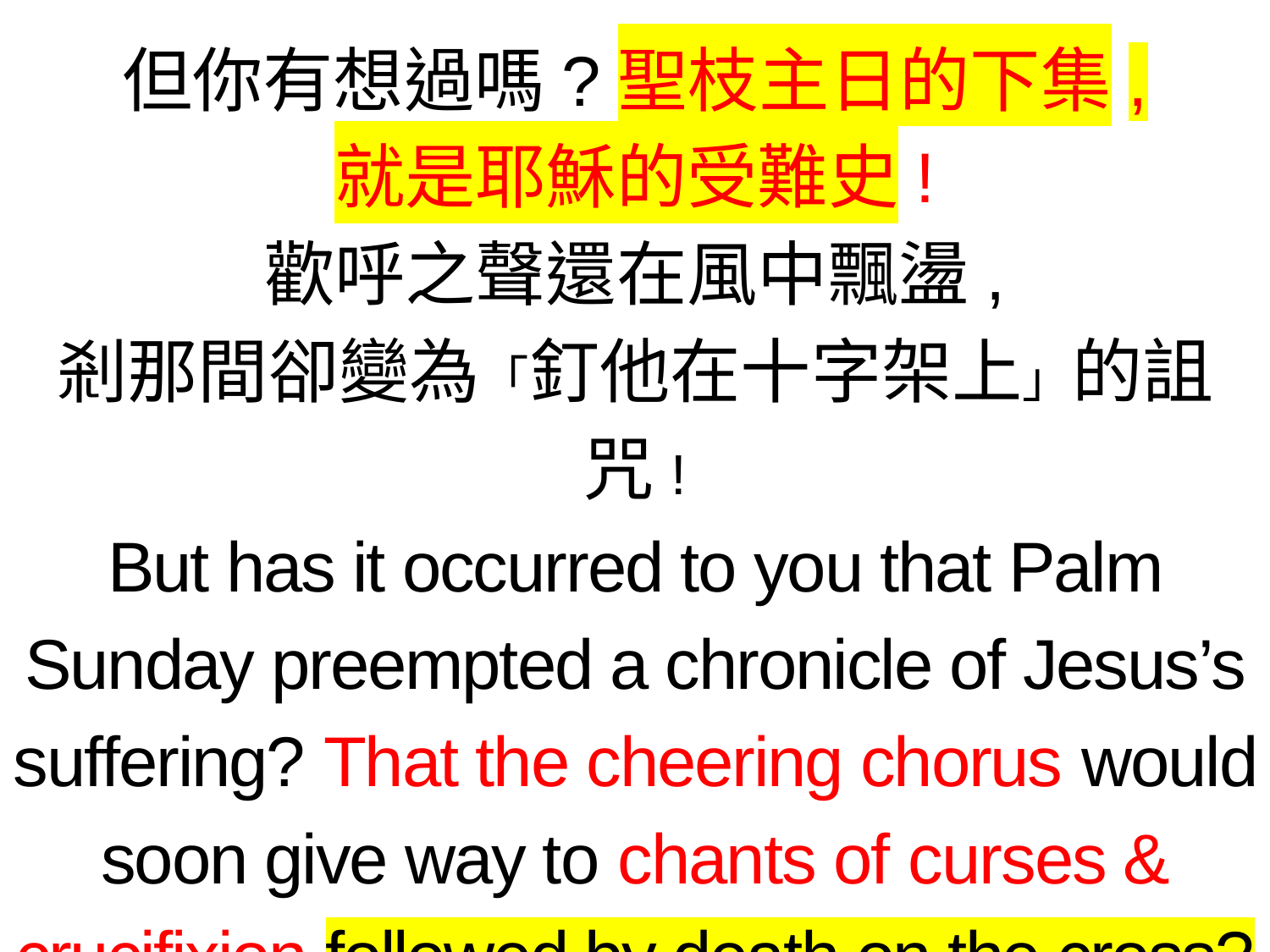

但你有想過嗎?聖枝主日的下集,
就是耶穌的受難史!
歡呼之聲還在風中飄盪,
剎那間卻變為「釘他在十字架上」的詛咒!
But has it occurred to you that Palm Sunday preempted a chronicle of Jesus’s suffering? That the cheering chorus would soon give way to chants of curses & crucifixion followed by death on the cross?